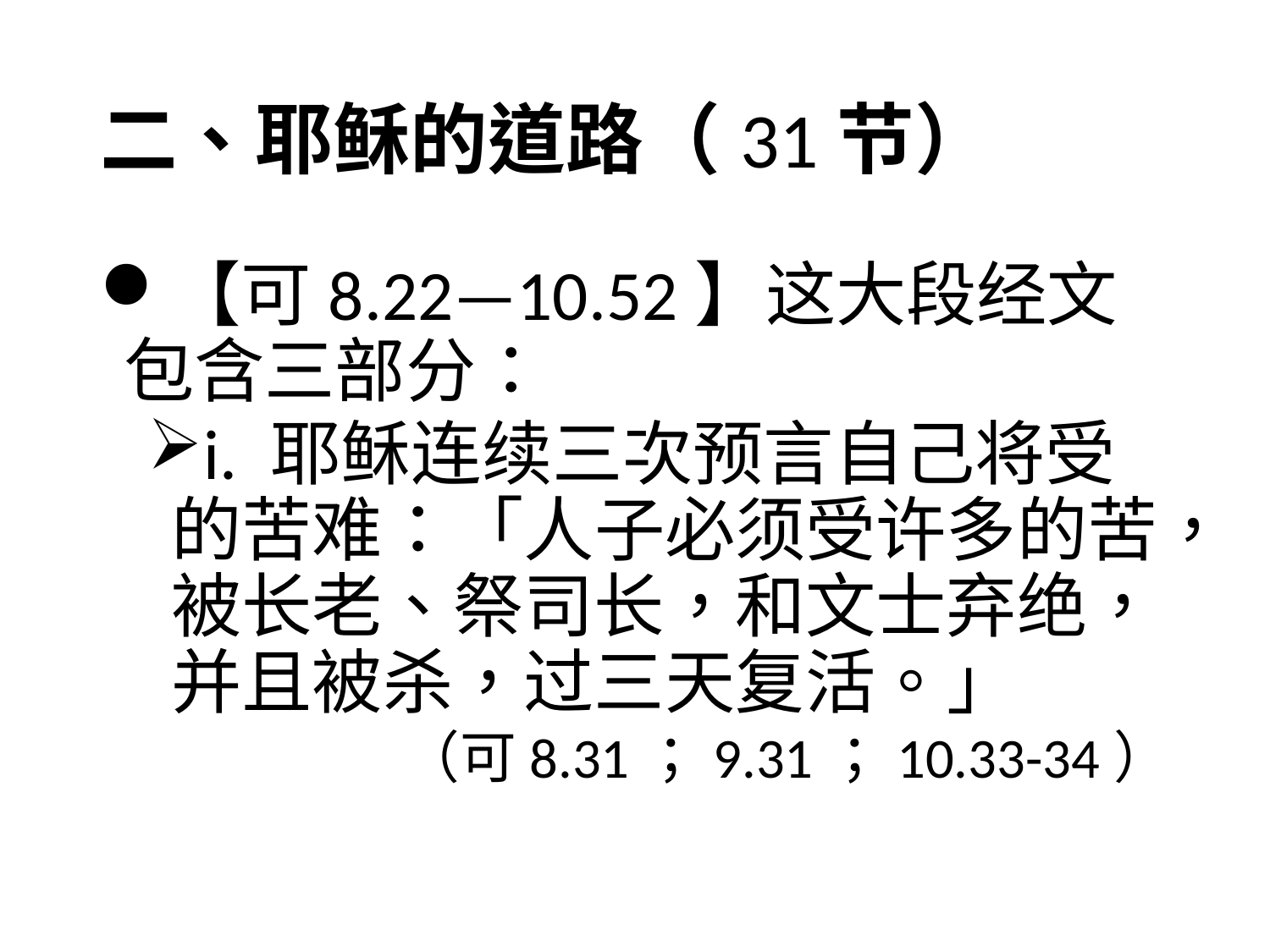

# 二、耶稣的道路（31节）
【可8.22—10.52】这大段经文包含三部分：
i. 耶稣连续三次预言自己将受的苦难：「人子必须受许多的苦，被长老、祭司长，和文士弃绝，并且被杀，过三天复活。」
（可8.31；9.31；10.33-34）